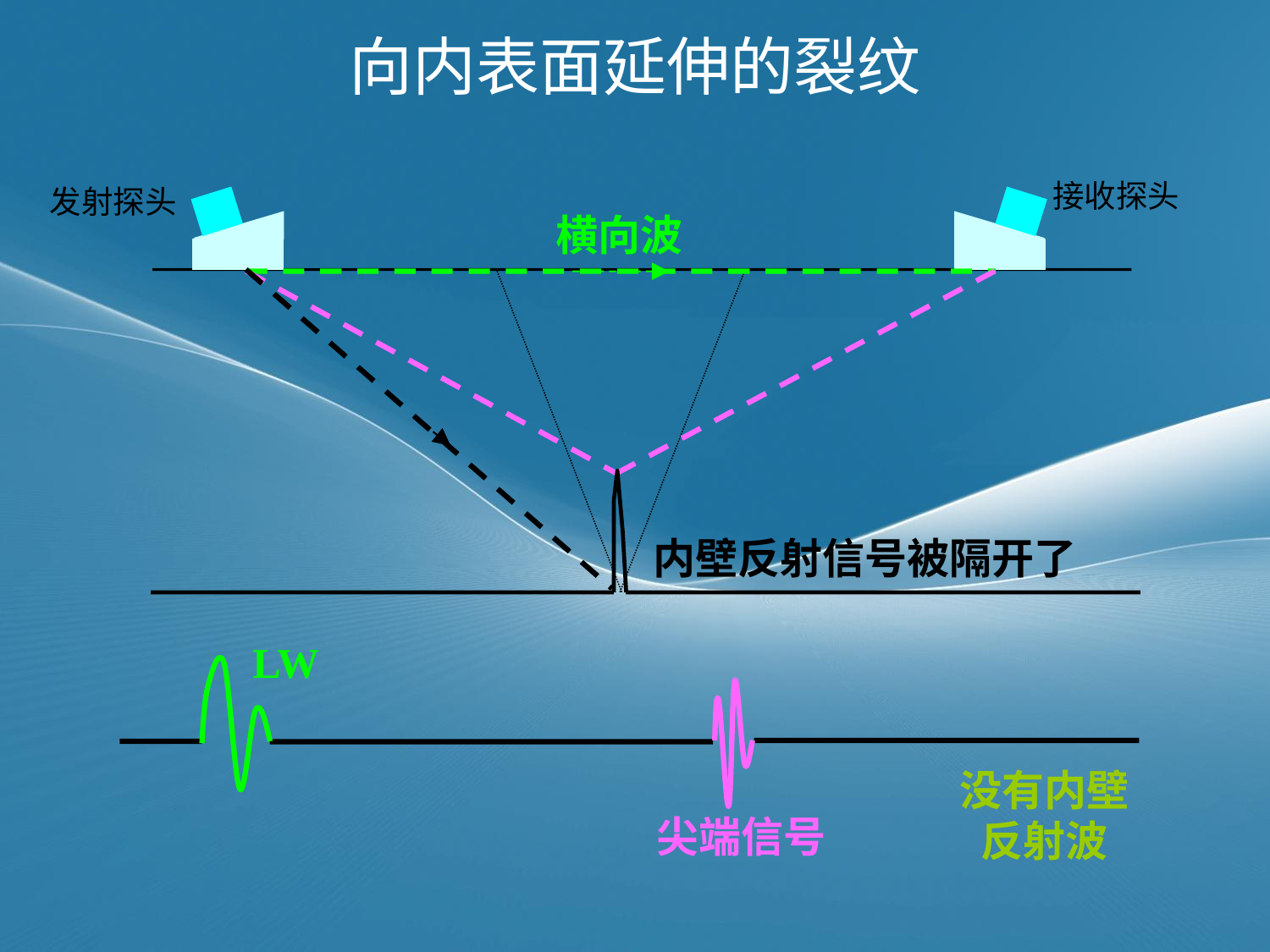

# 向内表面延伸的裂纹
接收探头
发射探头

横向波

LW

内壁反射信号被隔开了
没有内壁反射波

尖端信号